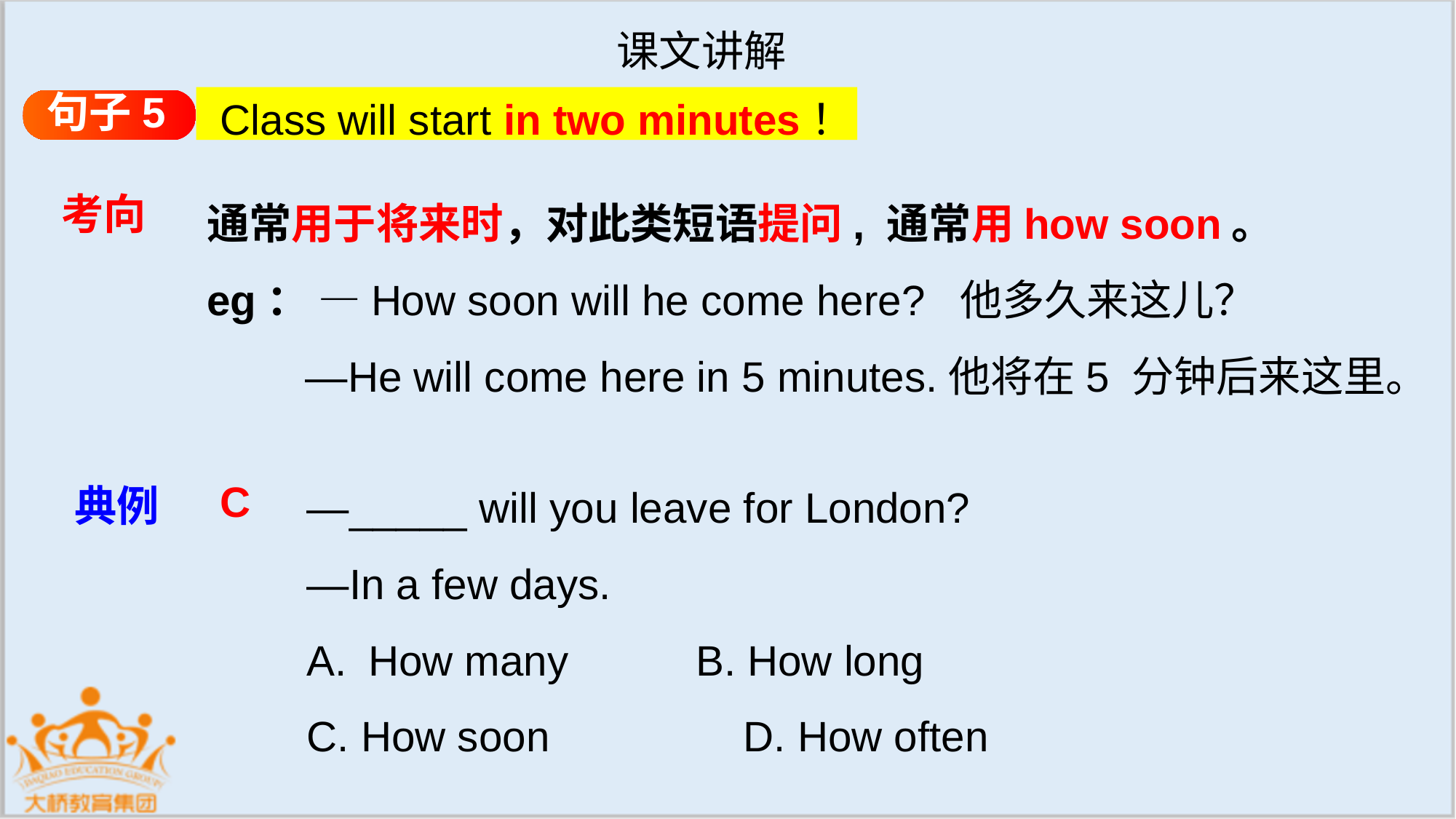

课文讲解
Class will start in two minutes！
句子5

通常用于将来时，对此类短语提问, 通常用how soon。
eg： —How soon will he come here?  他多久来这儿？
  —He will come here in 5 minutes.他将在5 分钟后来这里。
考向
典例
—_____ will you leave for London?
—In a few days.
How many		B. How long
C. How soon		D. How often
C